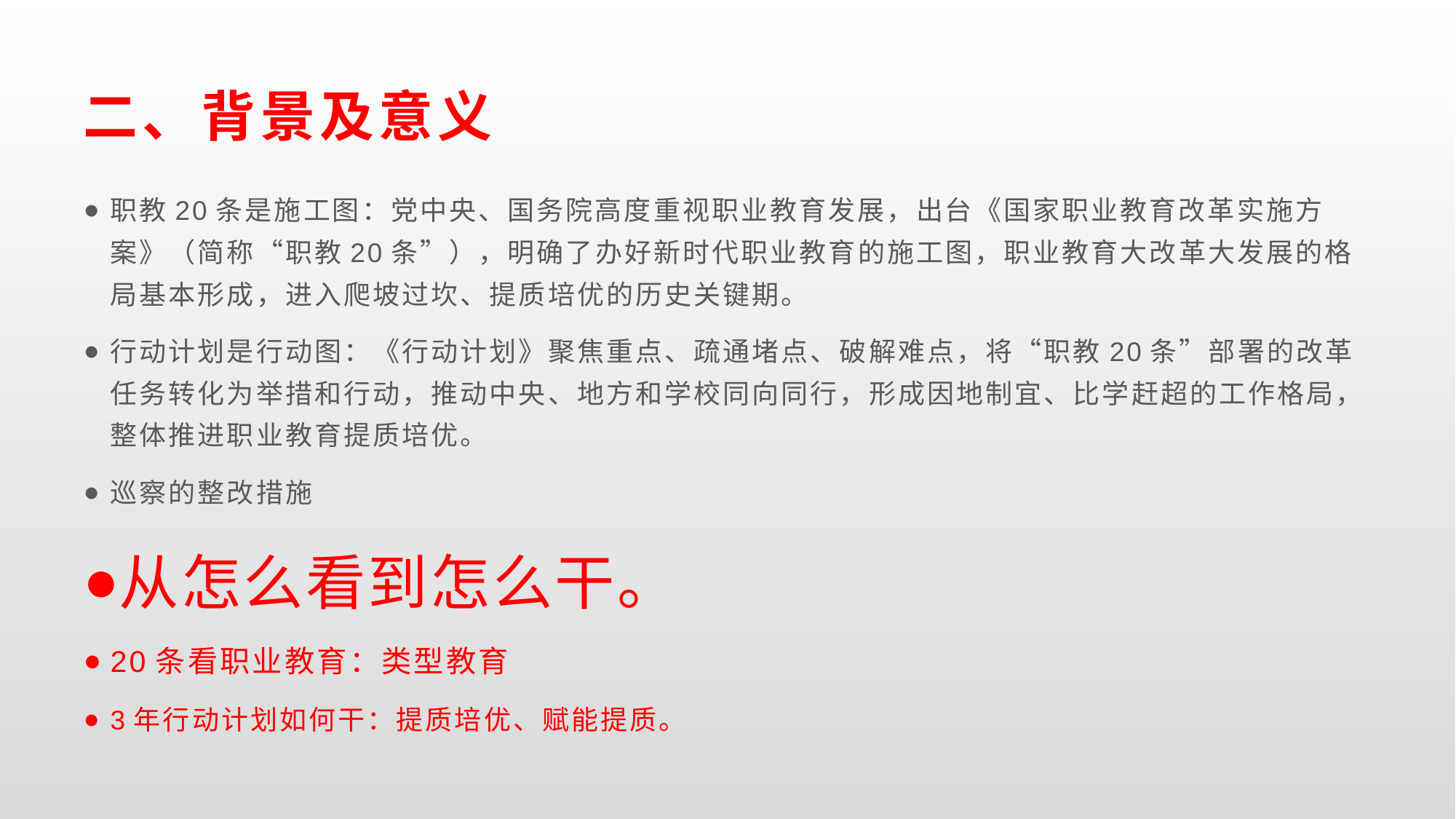

# 二、背景及意义
职教20条是施工图：党中央、国务院高度重视职业教育发展，出台《国家职业教育改革实施方案》（简称“职教20条”），明确了办好新时代职业教育的施工图，职业教育大改革大发展的格局基本形成，进入爬坡过坎、提质培优的历史关键期。
行动计划是行动图：《行动计划》聚焦重点、疏通堵点、破解难点，将“职教20条”部署的改革任务转化为举措和行动，推动中央、地方和学校同向同行，形成因地制宜、比学赶超的工作格局，整体推进职业教育提质培优。
巡察的整改措施
从怎么看到怎么干。
20条看职业教育：类型教育
3年行动计划如何干：提质培优、赋能提质。